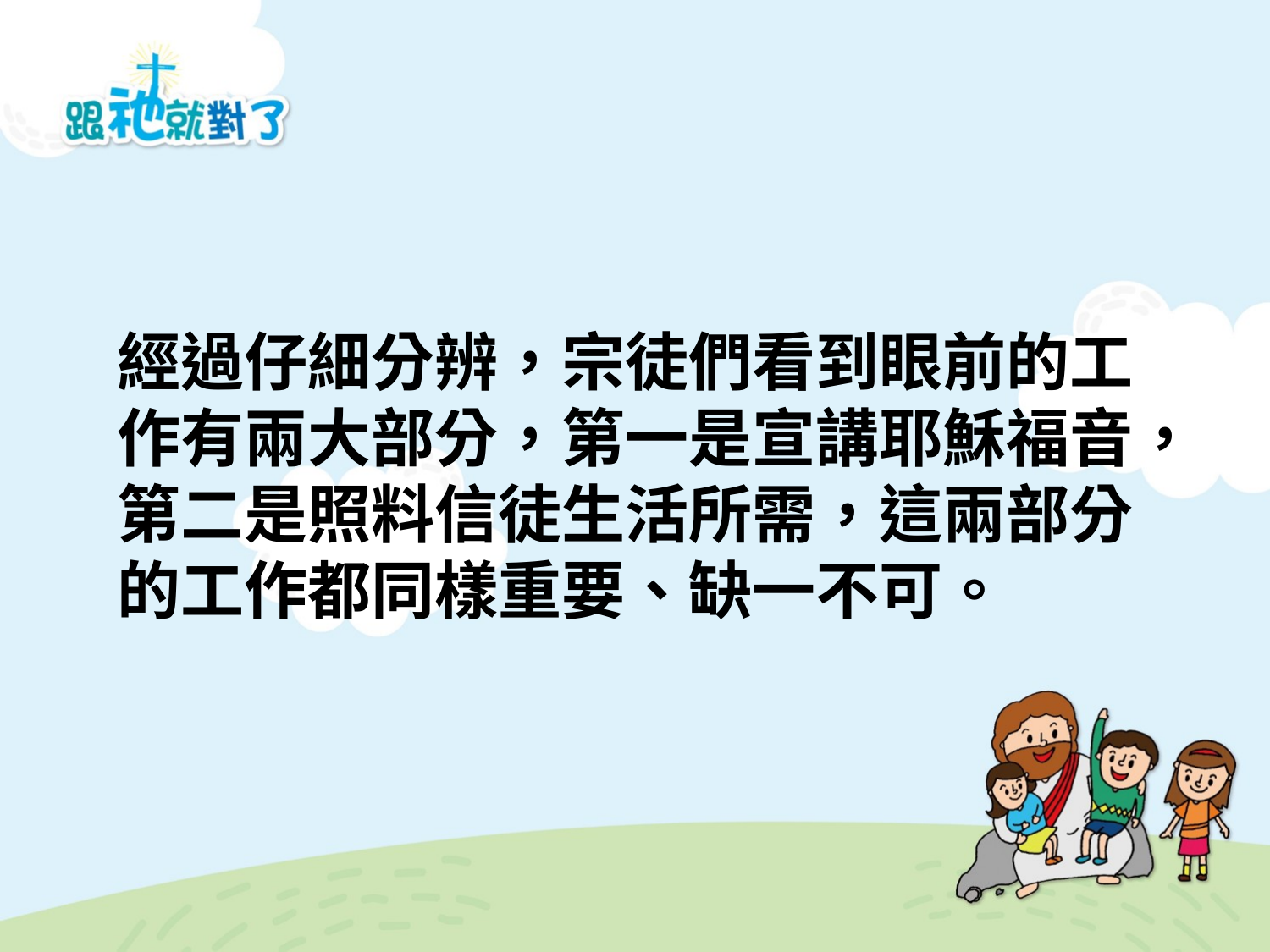

經過仔細分辨，宗徒們看到眼前的工作有兩大部分，第一是宣講耶穌福音，第二是照料信徒生活所需，這兩部分的工作都同樣重要、缺一不可。